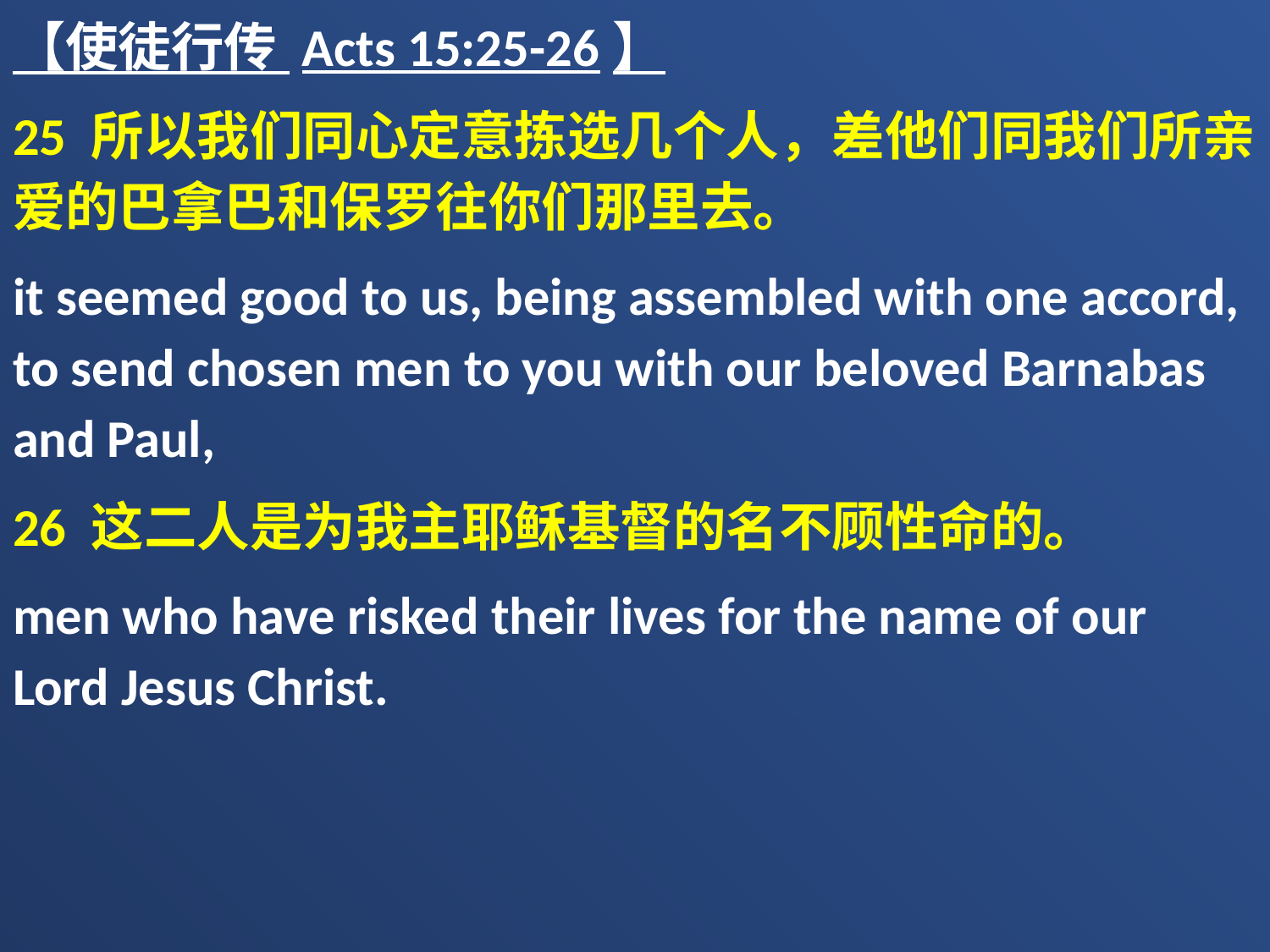

【使徒行传 Acts 15:25-26】
25 所以我们同心定意拣选几个人，差他们同我们所亲爱的巴拿巴和保罗往你们那里去。
it seemed good to us, being assembled with one accord, to send chosen men to you with our beloved Barnabas and Paul,
26 这二人是为我主耶稣基督的名不顾性命的。
men who have risked their lives for the name of our Lord Jesus Christ.